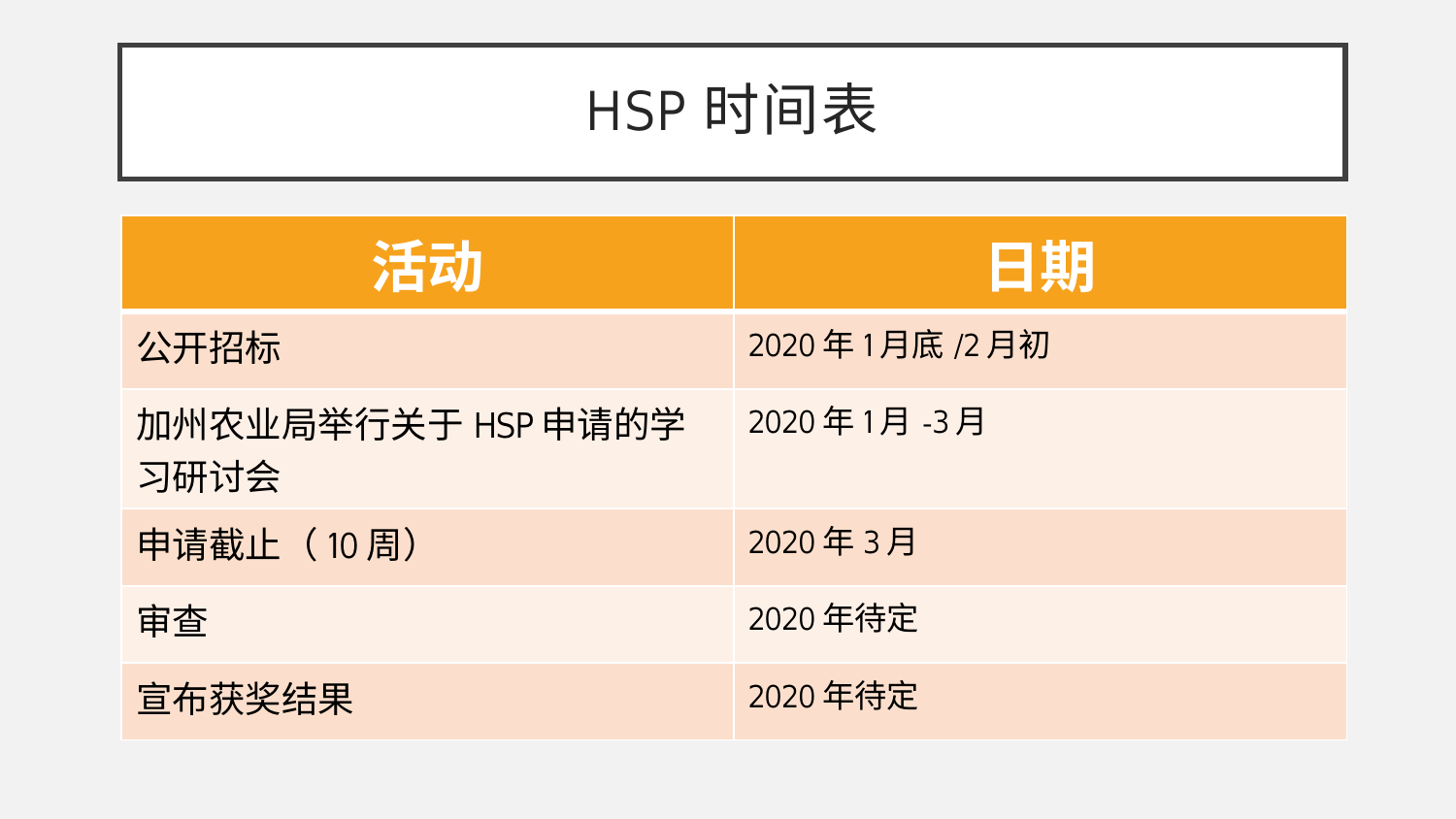

HSP时间表
| 活动 | 日期 |
| --- | --- |
| 公开招标 | 2020年1月底/2月初 |
| 加州农业局举行关于HSP申请的学习研讨会 | 2020年1月-3月 |
| 申请截止（10周） | 2020年3月 |
| 审查 | 2020年待定 |
| 宣布获奖结果 | 2020年待定 |